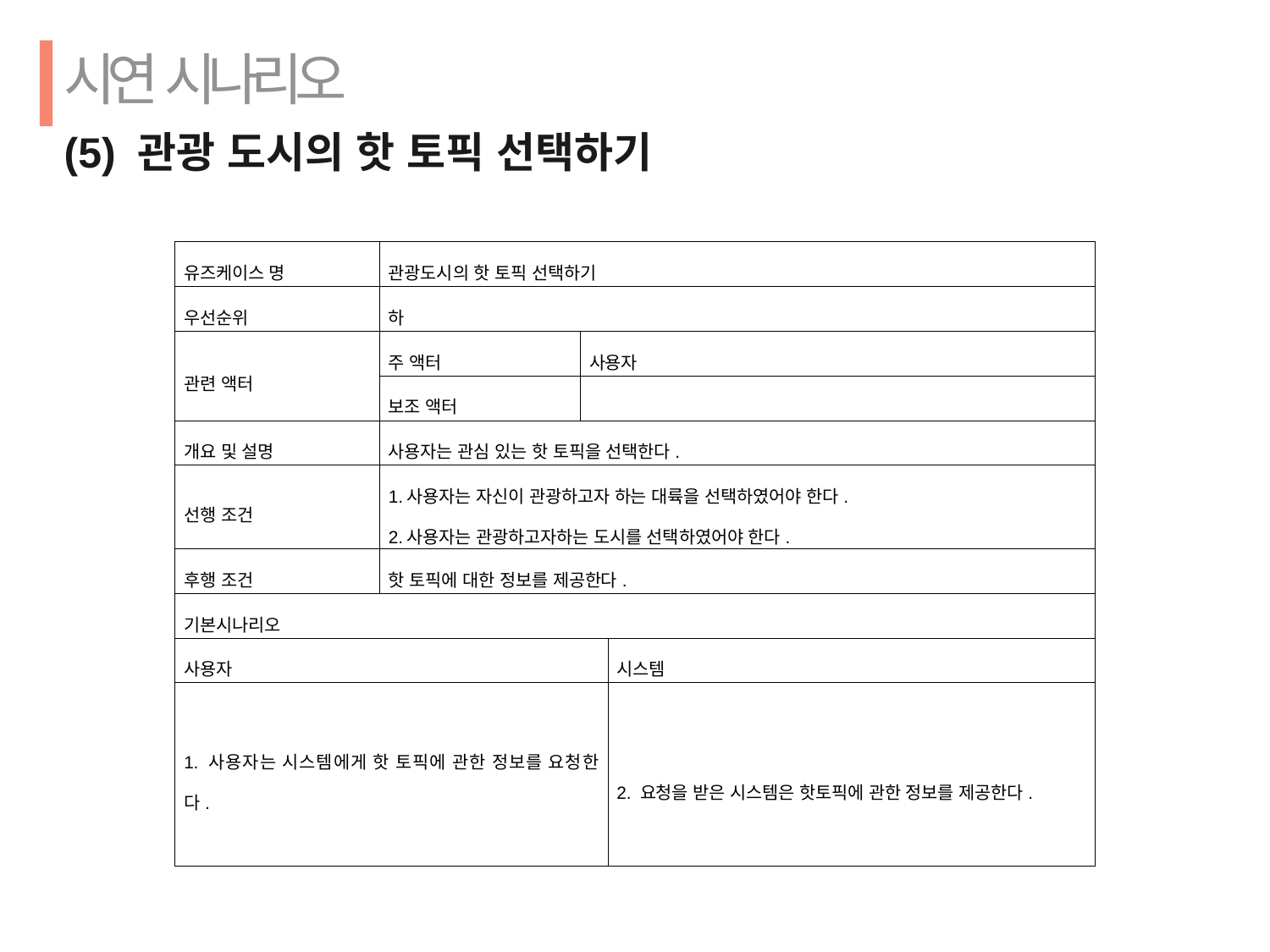

시연  시나리오
(5) 관광 도시의 핫 토픽 선택하기

| 유즈케이스 명 | 관광도시의 핫 토픽 선택하기 |  |  |
| --- | --- | --- | --- |
| 우선순위 | 하 |  |  |
| 관련 액터 | 주 액터 | 사용자 |  |
|  | 보조 액터 |  |  |
| 개요 및 설명 | 사용자는 관심 있는 핫 토픽을 선택한다. |  |  |
| 선행 조건 | 1.사용자는 자신이 관광하고자 하는 대륙을 선택하였어야 한다. 2.사용자는 관광하고자하는 도시를 선택하였어야 한다. |  |  |
| 후행 조건 | 핫 토픽에 대한 정보를 제공한다. |  |  |
| 기본시나리오 |  |  |  |
| 사용자 |  |  | 시스템 |
| 1. 사용자는 시스템에게 핫 토픽에 관한 정보를 요청한다. |  |  | 2. 요청을 받은 시스템은 핫토픽에 관한 정보를 제공한다. |